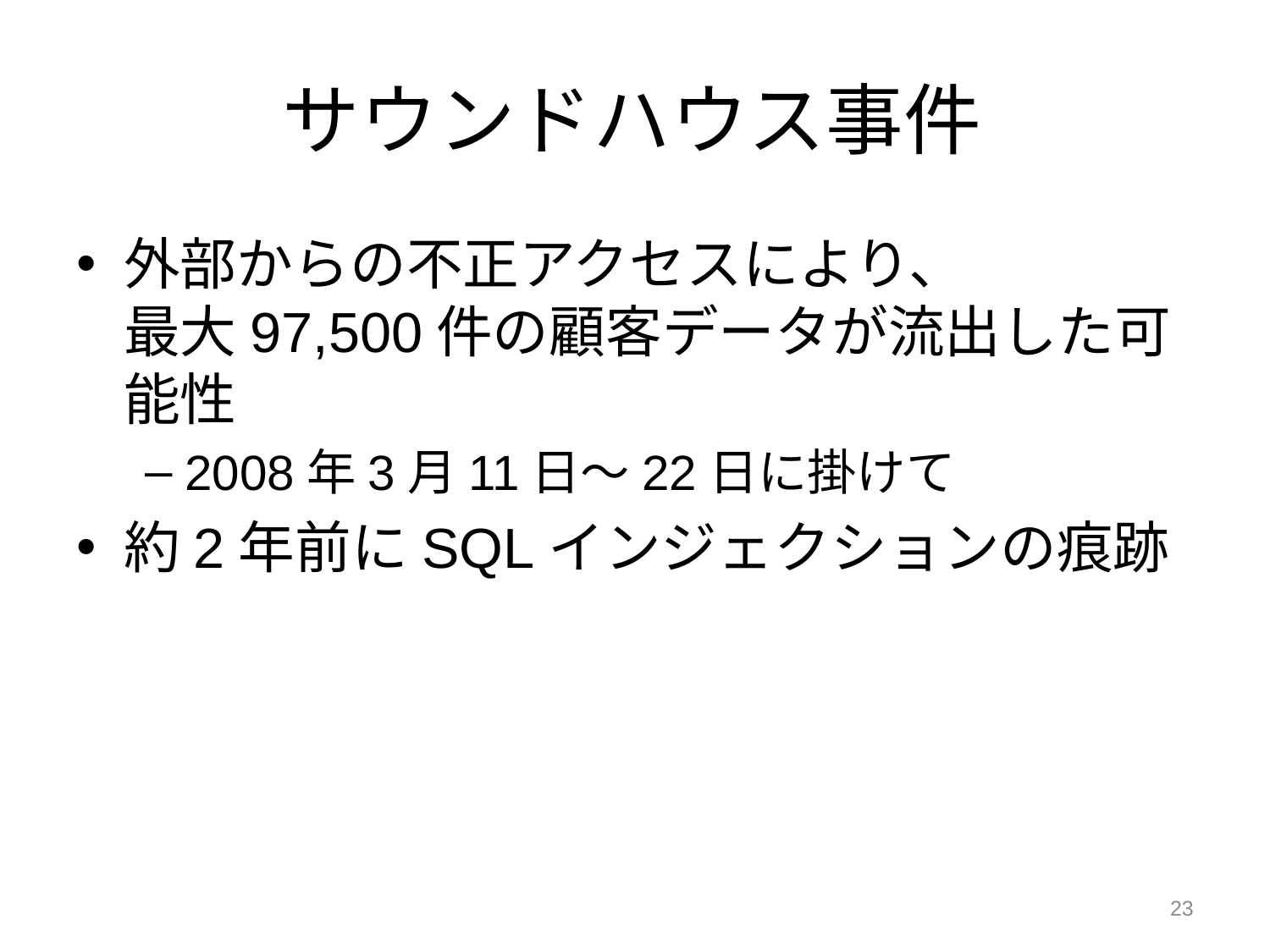

# サウンドハウス事件
外部からの不正アクセスにより、
最大97,500件の顧客データが流出した可能性
2008年3月11日～22日に掛けて
約2年前にSQLインジェクションの痕跡
23